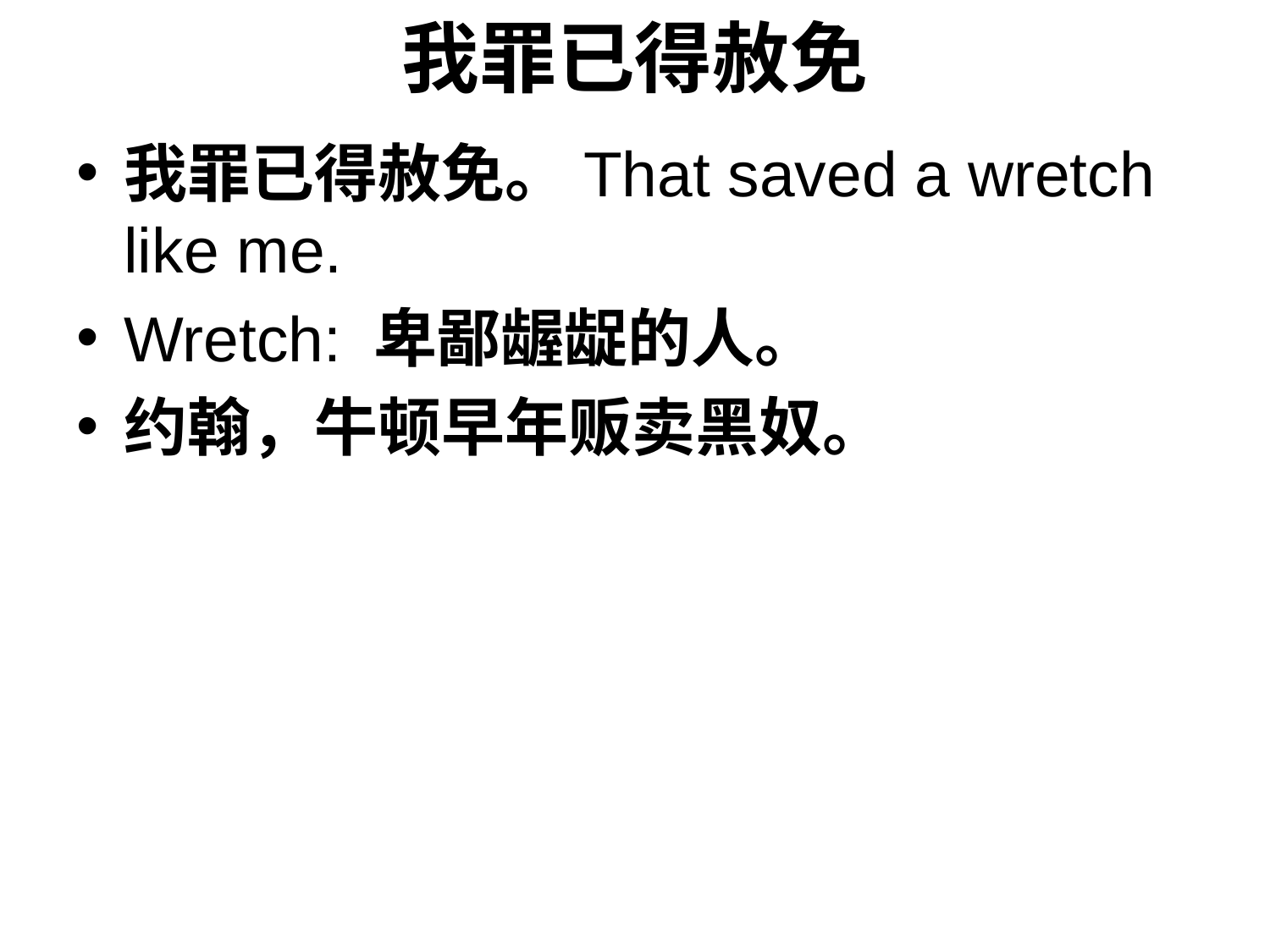

# 我罪已得赦免
我罪已得赦免。That saved a wretch like me.
Wretch: 卑鄙龌龊的人。
约翰，牛顿早年贩卖黑奴。